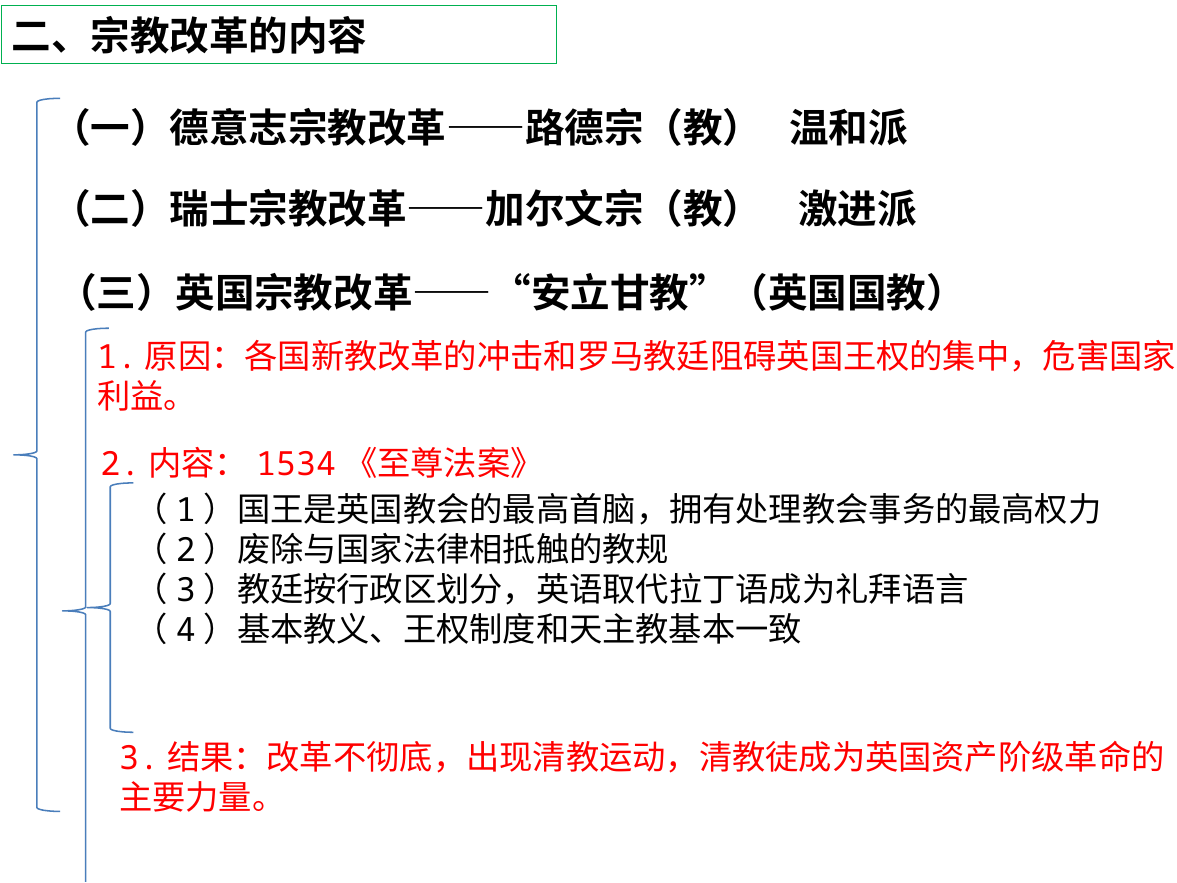

二、宗教改革的内容
（一）德意志宗教改革——路德宗（教）   温和派

（二）瑞士宗教改革——加尔文宗（教）    激进派
（三）英国宗教改革——“安立甘教”（英国国教）

1.原因：各国新教改革的冲击和罗马教廷阻碍英国王权的集中，危害国家利益。
2.内容：1534《至尊法案》

（1）国王是英国教会的最高首脑，拥有处理教会事务的最高权力
（2）废除与国家法律相抵触的教规
（3）教廷按行政区划分，英语取代拉丁语成为礼拜语言
（4）基本教义、王权制度和天主教基本一致
3.结果：改革不彻底，出现清教运动，清教徒成为英国资产阶级革命的主要力量。